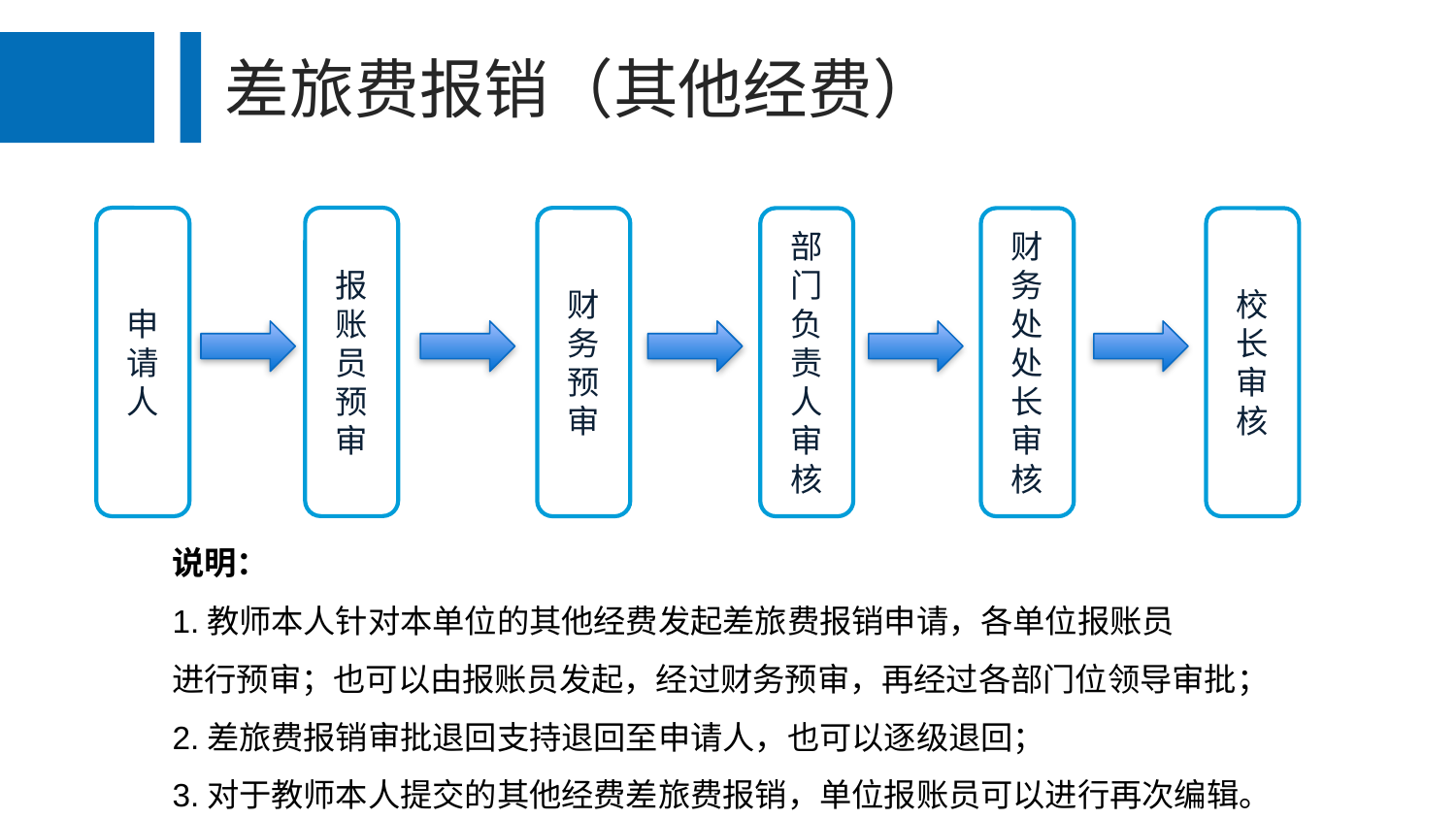

差旅费报销（其他经费）
报账员预审
申请人
财务预审
部门负责人审核
财务处处长审核
校长审核

说明：
1.教师本人针对本单位的其他经费发起差旅费报销申请，各单位报账员
进行预审；也可以由报账员发起，经过财务预审，再经过各部门位领导审批；
2.差旅费报销审批退回支持退回至申请人，也可以逐级退回；
3.对于教师本人提交的其他经费差旅费报销，单位报账员可以进行再次编辑。